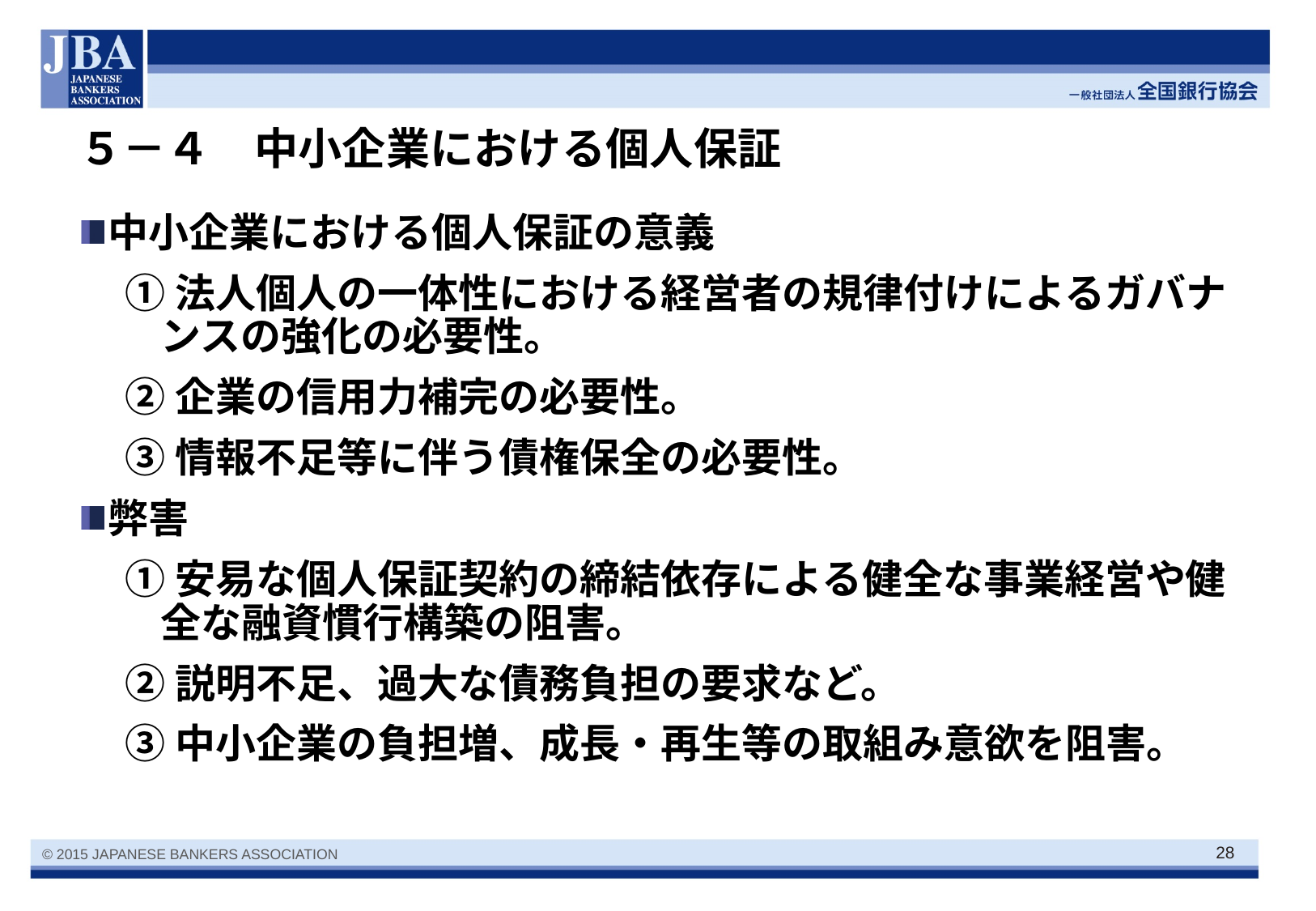

# ５－４　中小企業における個人保証
中小企業における個人保証の意義
①法人個人の一体性における経営者の規律付けによるガバナンスの強化の必要性。
②企業の信用力補完の必要性。
③情報不足等に伴う債権保全の必要性。
弊害
①安易な個人保証契約の締結依存による健全な事業経営や健全な融資慣行構築の阻害。
②説明不足、過大な債務負担の要求など。
③中小企業の負担増、成長・再生等の取組み意欲を阻害。